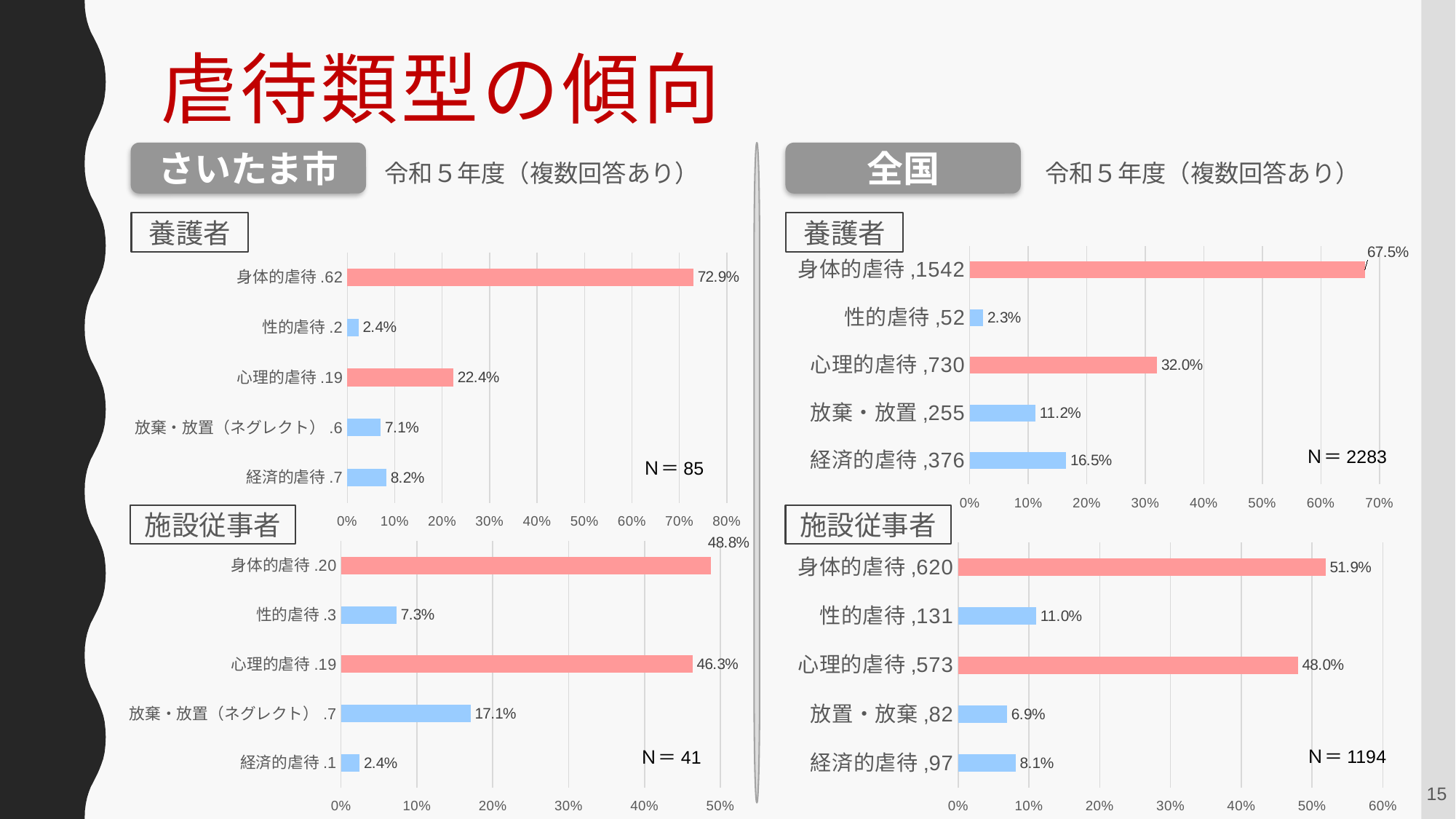

# 虐待類型の傾向
さいたま市
全国
令和５年度（複数回答あり）
令和５年度（複数回答あり）
養護者
養護者

### Chart

| Category |  |
|---|---|
| 身体的虐待.62 | 0.7294117647058823 |
| 性的虐待.2 | 0.023529411764705882 |
| 心理的虐待.19 | 0.2235294117647059 |
| 放棄・放置（ネグレクト）.6 | 0.07058823529411765 |
| 経済的虐待.7 | 0.08235294117647059 |

### Chart

| Category |  |
|---|---|
| 身体的虐待,1542 | 0.675 |
| 性的虐待,52 | 0.023 |
| 心理的虐待,730 | 0.32 |
| 放棄・放置,255 | 0.112 |
| 経済的虐待,376 | 0.165 |
Ｎ＝2283
Ｎ＝85

施設従事者
施設従事者

### Chart

| Category |  |
|---|---|
| 身体的虐待.20 | 0.4878048780487805 |
| 性的虐待.3 | 0.07317073170731707 |
| 心理的虐待.19 | 0.4634146341463415 |
| 放棄・放置（ネグレクト）.7 | 0.17073170731707318 |
| 経済的虐待.1 | 0.024390243902439025 |

### Chart

| Category |  |
|---|---|
| 身体的虐待,620 | 0.519 |
| 性的虐待,131 | 0.11 |
| 心理的虐待,573 | 0.48 |
| 放置・放棄,82 | 0.069 |
| 経済的虐待,97 | 0.081 |
Ｎ＝1194
Ｎ＝41
15